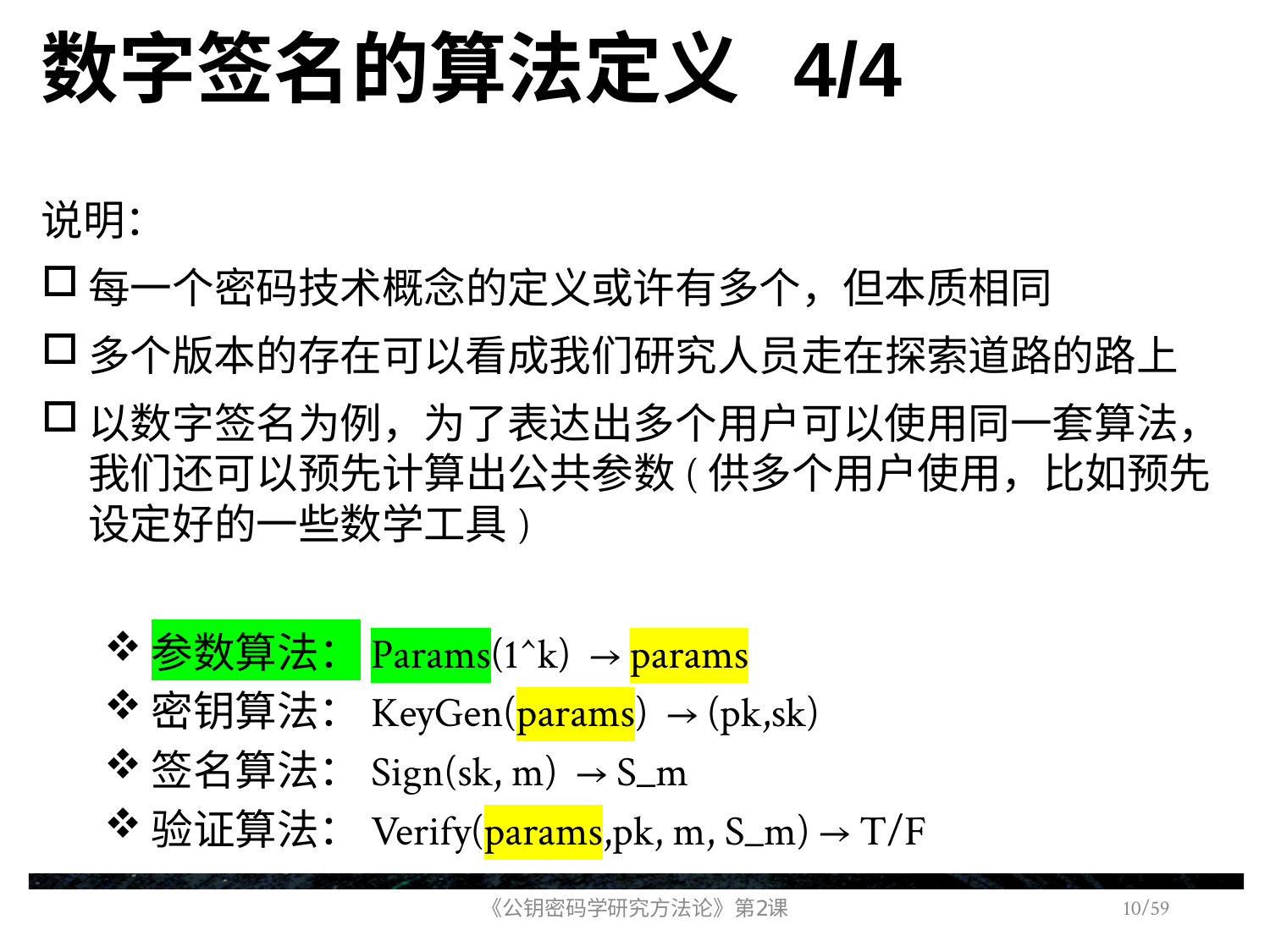

# 数字签名的算法定义  4/4
说明：
每一个密码技术概念的定义或许有多个，但本质相同
多个版本的存在可以看成我们研究人员走在探索道路的路上
以数字签名为例，为了表达出多个用户可以使用同一套算法，我们还可以预先计算出公共参数(供多个用户使用，比如预先设定好的一些数学工具)

参数算法：Params(1^k)  → params
密钥算法：KeyGen(params)  → (pk,sk)
签名算法：Sign(sk, m)  → S_m
验证算法：Verify(params,pk, m, S_m) → T/F

《公钥密码学研究方法论》第2课
10/59